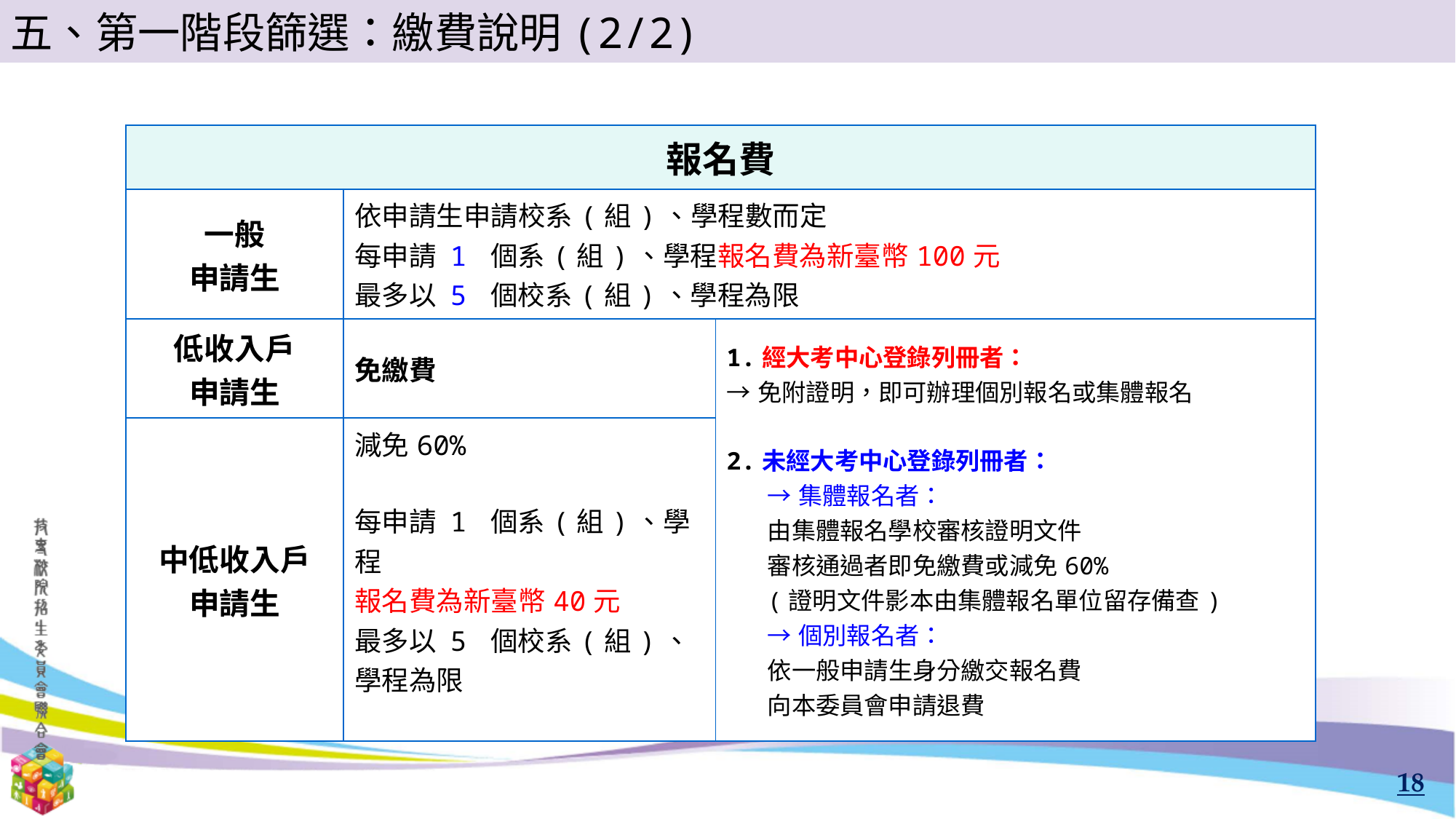

五、第一階段篩選：繳費說明(2/2)
| 報名費 |  |  |
| --- | --- | --- |
| 一般 申請生 | 依申請生申請校系(組)、學程數而定 每申請 1 個系(組)、學程報名費為新臺幣100元 最多以 5 個校系(組)、學程為限 |  |
| 低收入戶 申請生 | 免繳費 | 1.經大考中心登錄列冊者： →免附證明，即可辦理個別報名或集體報名 2.未經大考中心登錄列冊者： →集體報名者： 由集體報名學校審核證明文件 審核通過者即免繳費或減免60% (證明文件影本由集體報名單位留存備查) →個別報名者： 依一般申請生身分繳交報名費 向本委員會申請退費 |
| 中低收入戶 申請生 | 減免60% 每申請 1 個系(組)、學程 報名費為新臺幣40元 最多以 5 個校系(組)、學程為限 |  |
18